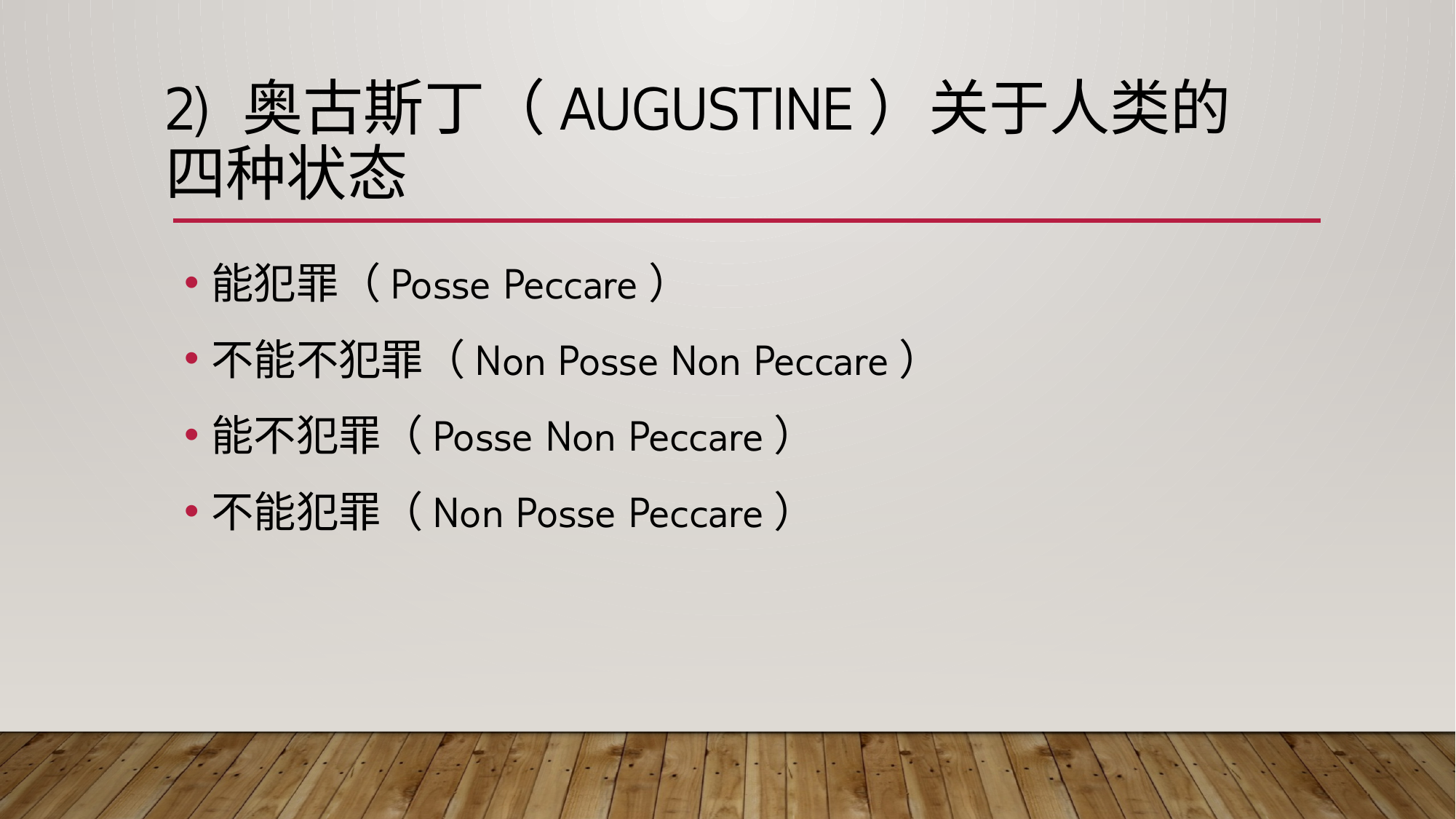

# 2) 奥古斯丁（Augustine）关于人类的四种状态
能犯罪（Posse Peccare）
不能不犯罪（Non Posse Non Peccare）
能不犯罪（Posse Non Peccare）
不能犯罪（Non Posse Peccare）